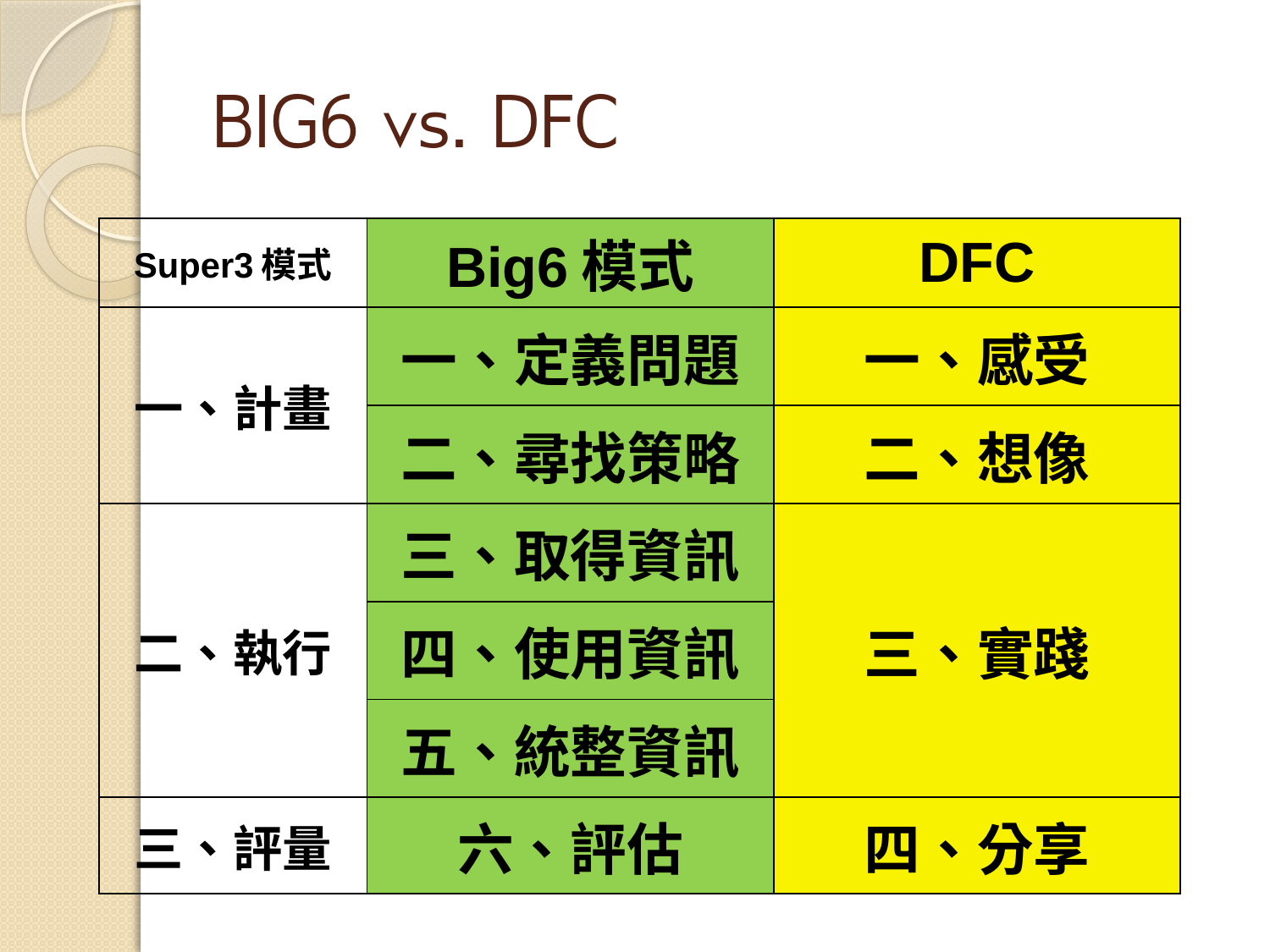

# BIG6 vs. DFC
| Super3模式 | Big6模式 | DFC |
| --- | --- | --- |
| 一、計畫 | 一、定義問題 | 一、感受 |
|  | 二、尋找策略 | 二、想像 |
| 二、執行 | 三、取得資訊 | 三、實踐 |
|  | 四、使用資訊 |  |
|  | 五、統整資訊 |  |
| 三、評量 | 六、評估 | 四、分享 |